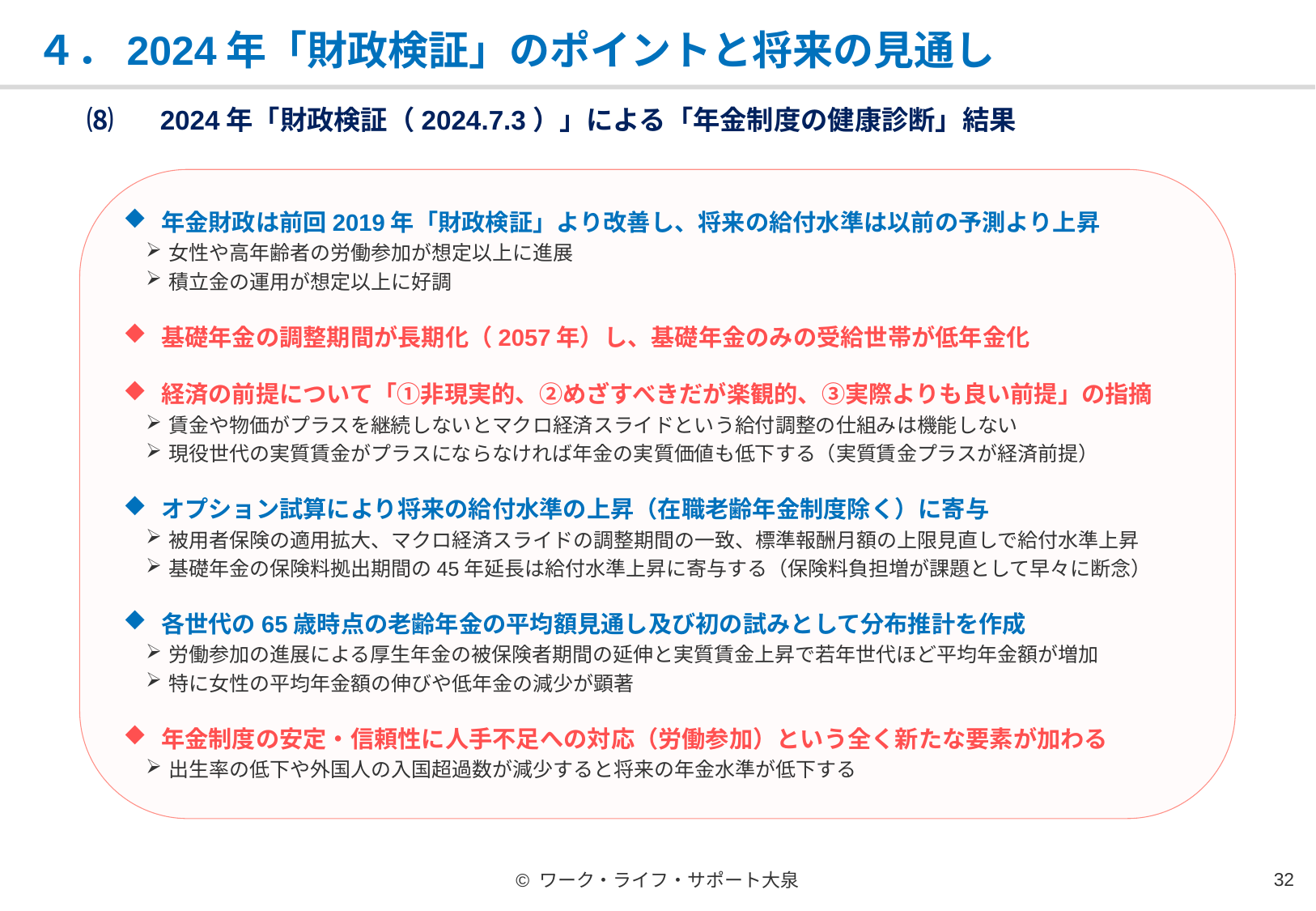

# ４．2024年「財政検証」のポイントと将来の見通し
⑻　 2024年「財政検証（2024.7.3）」による「年金制度の健康診断」結果
年金財政は前回2019年「財政検証」より改善し、将来の給付水準は以前の予測より上昇
女性や高年齢者の労働参加が想定以上に進展
積立金の運用が想定以上に好調

基礎年金の調整期間が長期化（2057年）し、基礎年金のみの受給世帯が低年金化

経済の前提について「①非現実的、②めざすべきだが楽観的、③実際よりも良い前提」の指摘
賃金や物価がプラスを継続しないとマクロ経済スライドという給付調整の仕組みは機能しない
現役世代の実質賃金がプラスにならなければ年金の実質価値も低下する（実質賃金プラスが経済前提）

オプション試算により将来の給付水準の上昇（在職老齢年金制度除く）に寄与
被用者保険の適用拡大、マクロ経済スライドの調整期間の一致、標準報酬月額の上限見直しで給付水準上昇
基礎年金の保険料拠出期間の45年延長は給付水準上昇に寄与する（保険料負担増が課題として早々に断念）

各世代の65歳時点の老齢年金の平均額見通し及び初の試みとして分布推計を作成
労働参加の進展による厚生年金の被保険者期間の延伸と実質賃金上昇で若年世代ほど平均年金額が増加
特に女性の平均年金額の伸びや低年金の減少が顕著

年金制度の安定・信頼性に人手不足への対応（労働参加）という全く新たな要素が加わる
出生率の低下や外国人の入国超過数が減少すると将来の年金水準が低下する
© ワーク・ライフ・サポート大泉
32